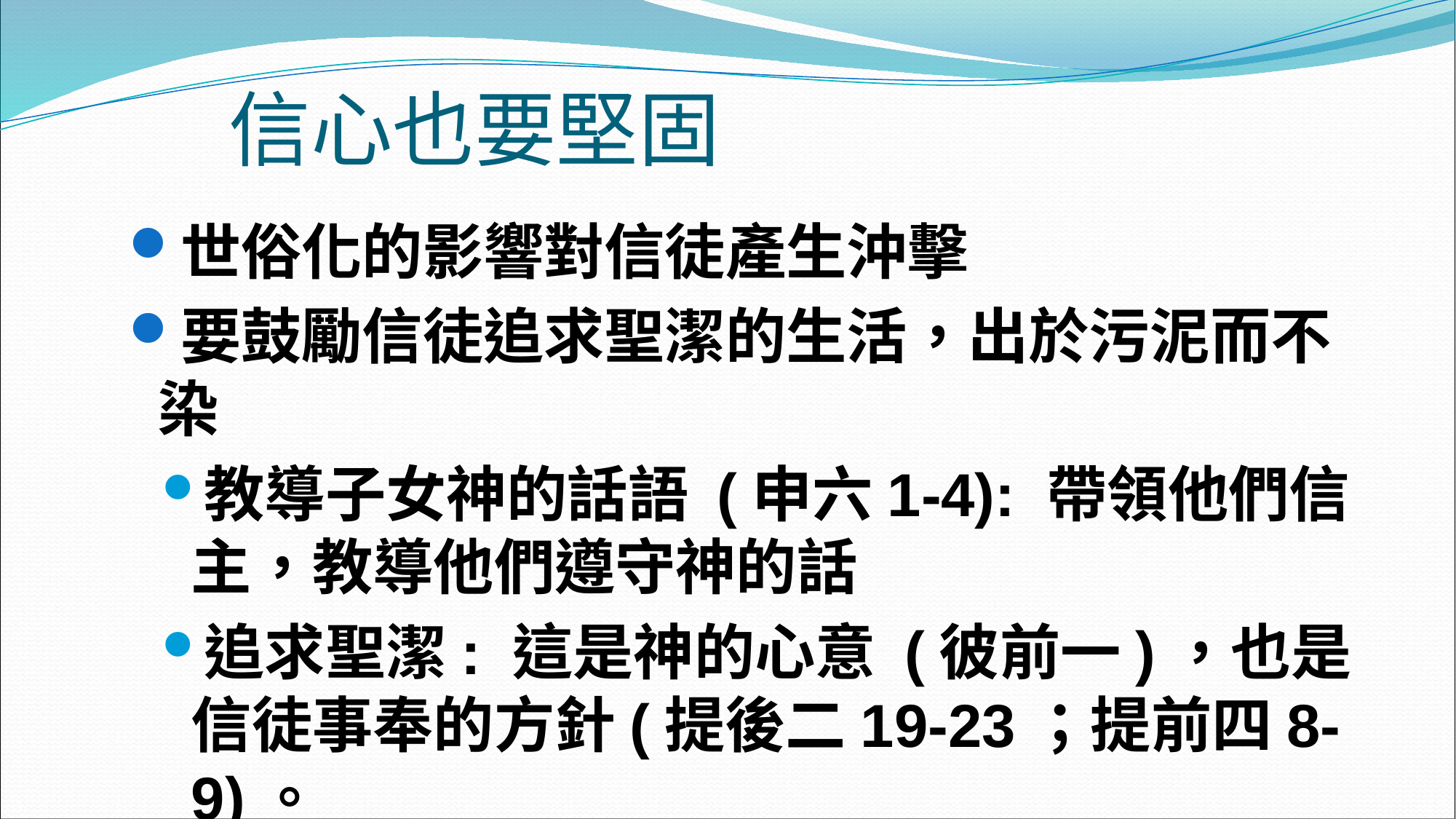

# 信心也要堅固
世俗化的影響對信徒產生沖擊
要鼓勵信徒追求聖潔的生活，出於污泥而不染
教導子女神的話語 (申六1-4): 帶領他們信主，教導他們遵守神的話
追求聖潔: 這是神的心意 (彼前一)，也是信徒事奉的方針(提後二19-23；提前四8-9)。